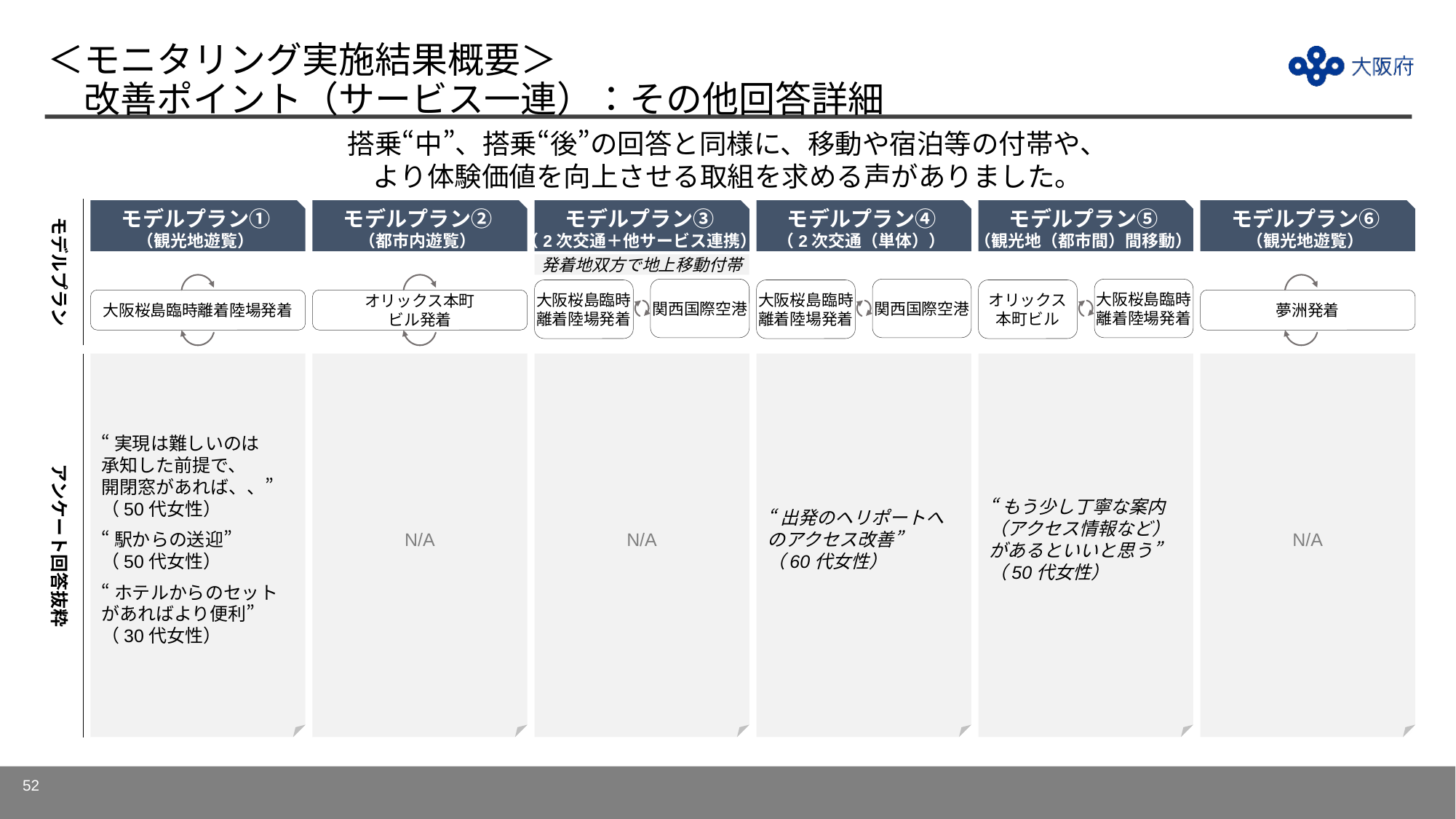

# ＜モニタリング実施結果概要＞ 　改善ポイント（サービス一連）：その他回答詳細
搭乗“中”、搭乗“後”の回答と同様に、移動や宿泊等の付帯や、
より体験価値を向上させる取組を求める声がありました。
モデルプラン
モデルプラン①
（観光地遊覧）
モデルプラン②
（都市内遊覧）
モデルプラン③
（2次交通＋他サービス連携）
モデルプラン④
（2次交通（単体））
モデルプラン⑤
（観光地（都市間）間移動）
モデルプラン⑥
（観光地遊覧）
発着地双方で地上移動付帯

関西国際空港
関西国際空港
大阪桜島臨時
離着陸場発着
大阪桜島臨時
離着陸場発着
大阪桜島臨時
離着陸場発着
オリックス
本町ビル
大阪桜島臨時離着陸場発着
オリックス本町
ビル発着
夢洲発着

N/A
“実現は難しいのは
承知した前提で、
開閉窓があれば、、”（50代女性）
“駅からの送迎”
（50代女性）
“ホテルからのセットがあればより便利”
（30代女性）
N/A
N/A
“出発のヘリポートへのアクセス改善”
（60代女性）
“もう少し丁寧な案内（アクセス情報など）があるといいと思う”（50代女性）
N/A
アンケート回答抜粋